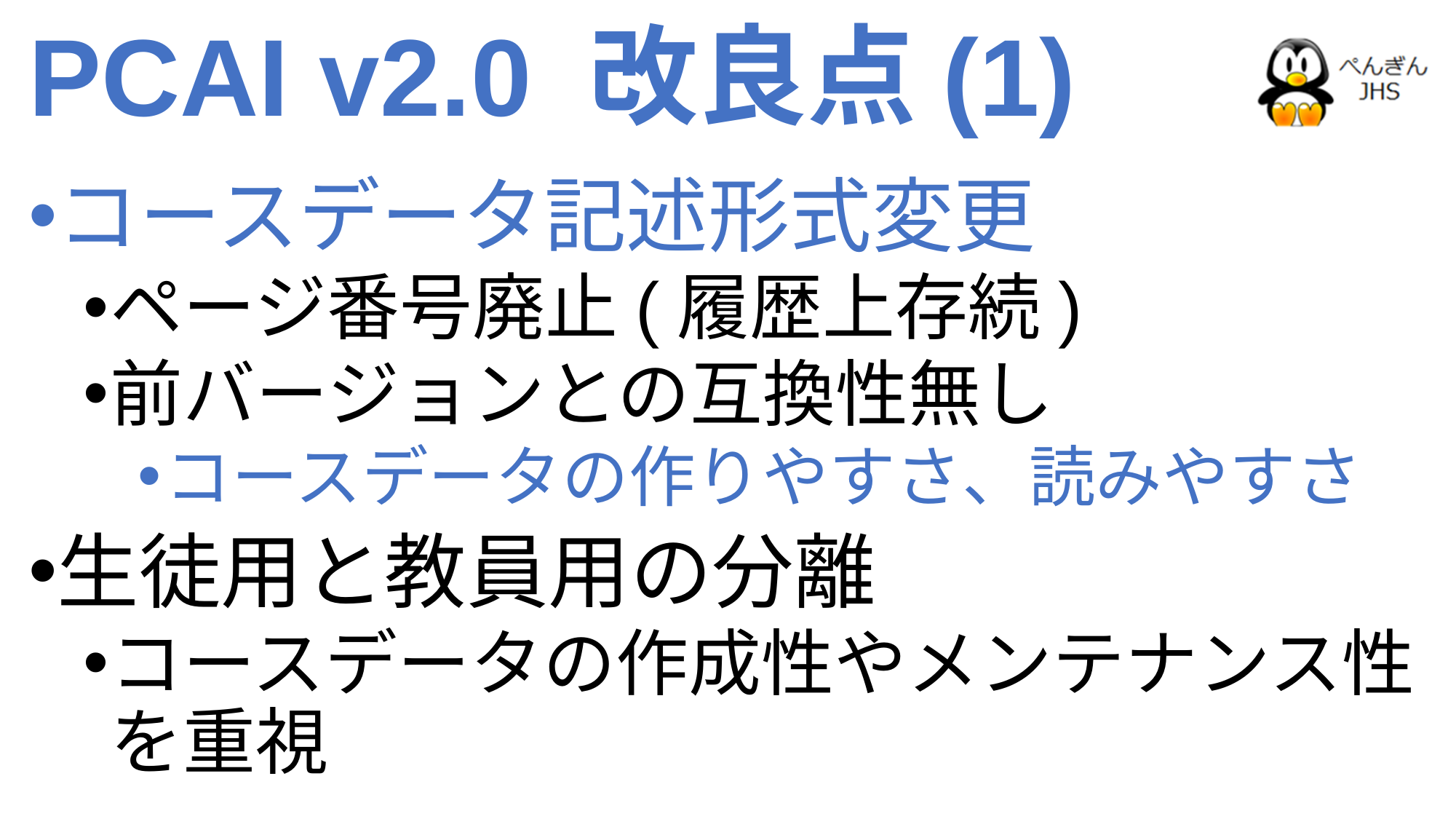

# PCAI v2.0 改良点(1)
コースデータ記述形式変更
ページ番号廃止(履歴上存続)
前バージョンとの互換性無し
コースデータの作りやすさ、読みやすさ
生徒用と教員用の分離
コースデータの作成性やメンテナンス性を重視